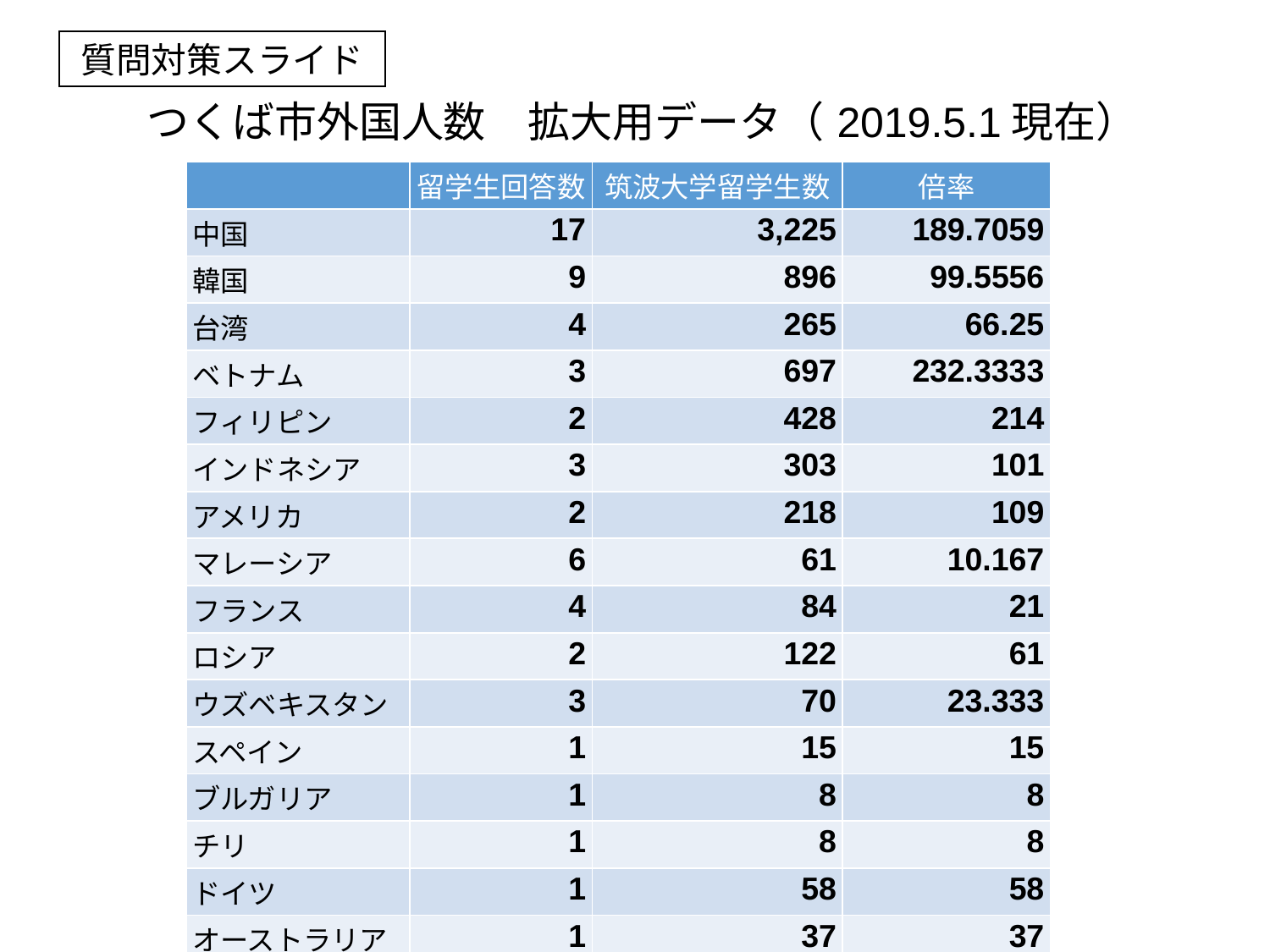

質問対策スライド
つくば市外国人数　拡大用データ（2019.5.1現在）
|  | 留学生回答数 | 筑波大学留学生数 | 倍率 |
| --- | --- | --- | --- |
| 中国 | 17 | 3,225 | 189.7059 |
| 韓国 | 9 | 896 | 99.5556 |
| 台湾 | 4 | 265 | 66.25 |
| ベトナム | 3 | 697 | 232.3333 |
| フィリピン | 2 | 428 | 214 |
| インドネシア | 3 | 303 | 101 |
| アメリカ | 2 | 218 | 109 |
| マレーシア | 6 | 61 | 10.167 |
| フランス | 4 | 84 | 21 |
| ロシア | 2 | 122 | 61 |
| ウズベキスタン | 3 | 70 | 23.333 |
| スペイン | 1 | 15 | 15 |
| ブルガリア | 1 | 8 | 8 |
| チリ | 1 | 8 | 8 |
| ドイツ | 1 | 58 | 58 |
| オーストラリア | 1 | 37 | 37 |